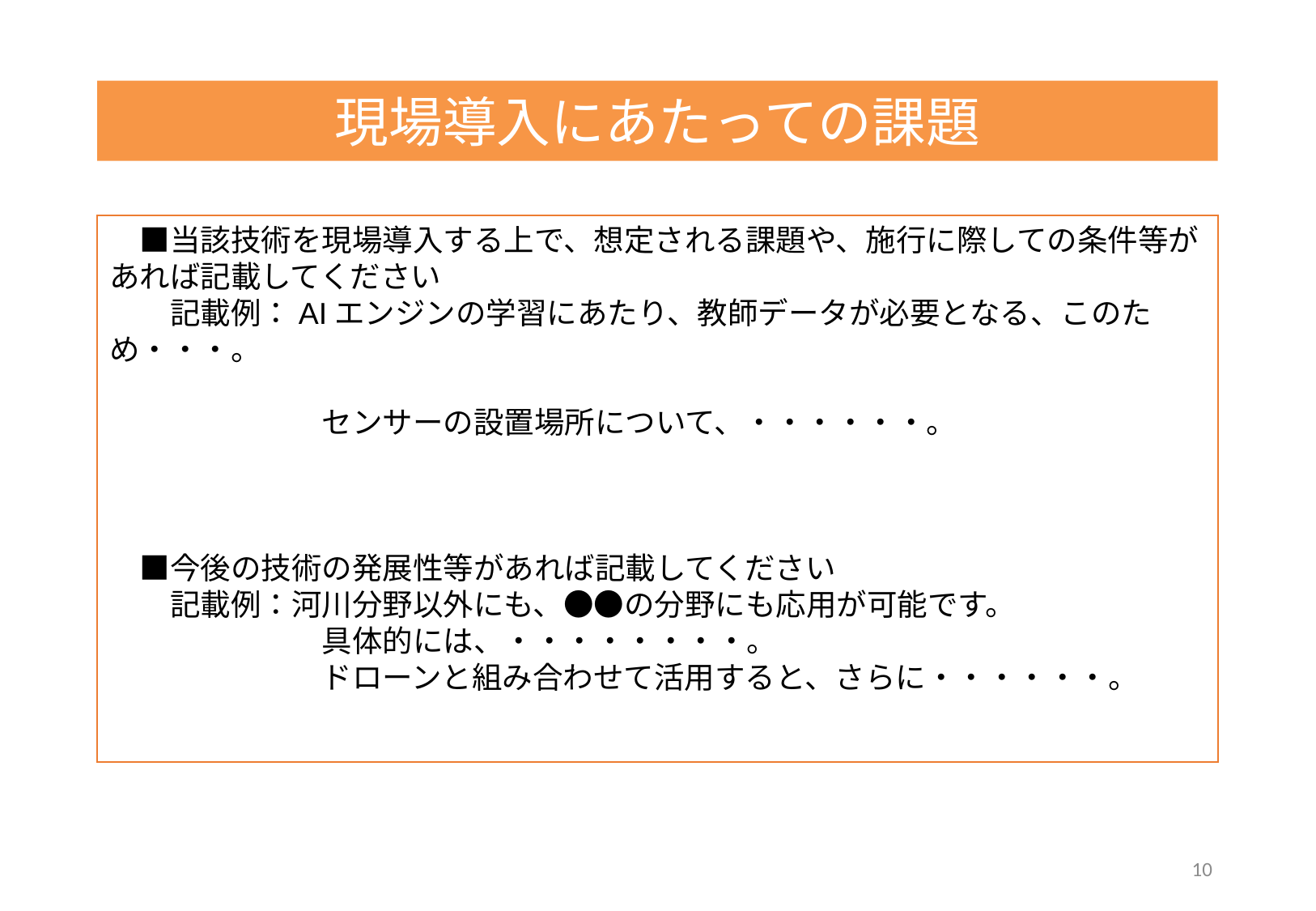

現場導入にあたっての課題
　■当該技術を現場導入する上で、想定される課題や、施行に際しての条件等があれば記載してください
　　記載例：AIエンジンの学習にあたり、教師データが必要となる、このため・・・。
　　　　　　　
　　　　　　　センサーの設置場所について、・・・・・・。

　■今後の技術の発展性等があれば記載してください
　　記載例：河川分野以外にも、●●の分野にも応用が可能です。
　　　　　　　具体的には、・・・・・・・・。
　　　　　　　ドローンと組み合わせて活用すると、さらに・・・・・・。
10